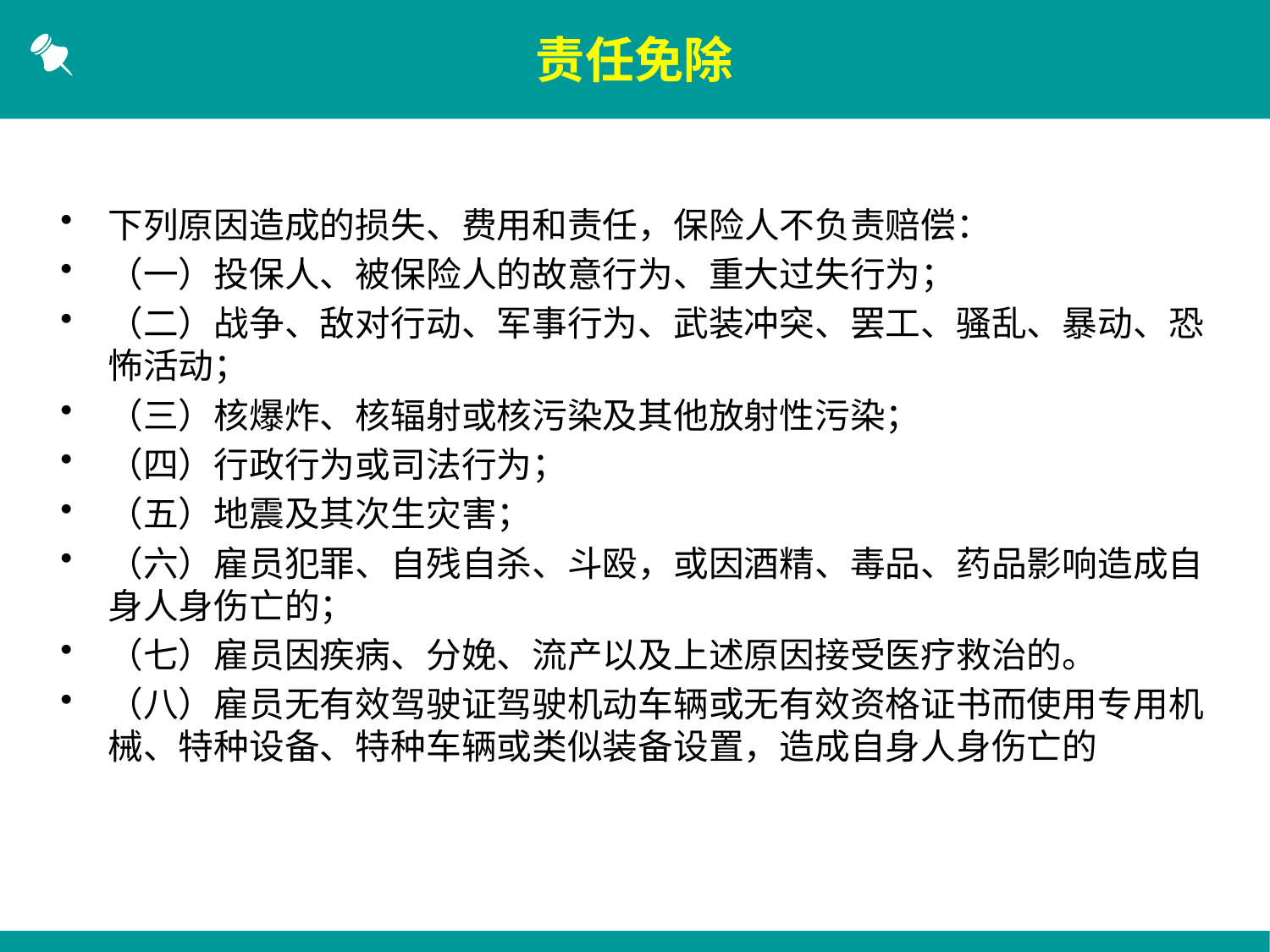

责任免除

下列原因造成的损失、费用和责任，保险人不负责赔偿：
（一）投保人、被保险人的故意行为、重大过失行为；
（二）战争、敌对行动、军事行为、武装冲突、罢工、骚乱、暴动、恐怖活动；
（三）核爆炸、核辐射或核污染及其他放射性污染；
（四）行政行为或司法行为；
（五）地震及其次生灾害；
（六）雇员犯罪、自残自杀、斗殴，或因酒精、毒品、药品影响造成自身人身伤亡的；
（七）雇员因疾病、分娩、流产以及上述原因接受医疗救治的。
（八）雇员无有效驾驶证驾驶机动车辆或无有效资格证书而使用专用机械、特种设备、特种车辆或类似装备设置，造成自身人身伤亡的